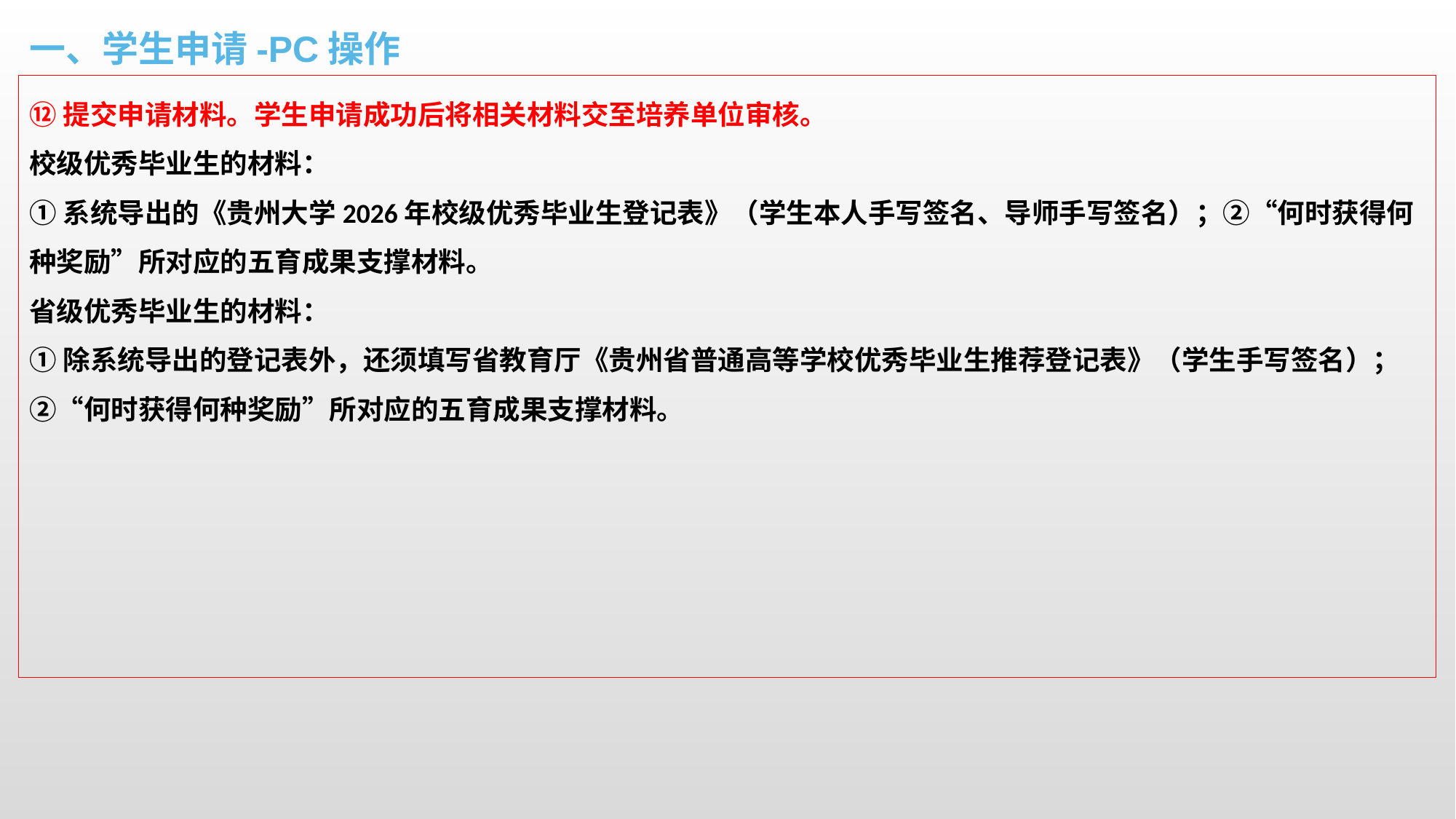

一、学生申请-PC操作
⑫提交申请材料。学生申请成功后将相关材料交至培养单位审核。
校级优秀毕业生的材料：
①系统导出的《贵州大学2026年校级优秀毕业生登记表》（学生本人手写签名、导师手写签名）；②“何时获得何种奖励”所对应的五育成果支撑材料。
省级优秀毕业生的材料：
①除系统导出的登记表外，还须填写省教育厅《贵州省普通高等学校优秀毕业生推荐登记表》（学生手写签名）；②“何时获得何种奖励”所对应的五育成果支撑材料。